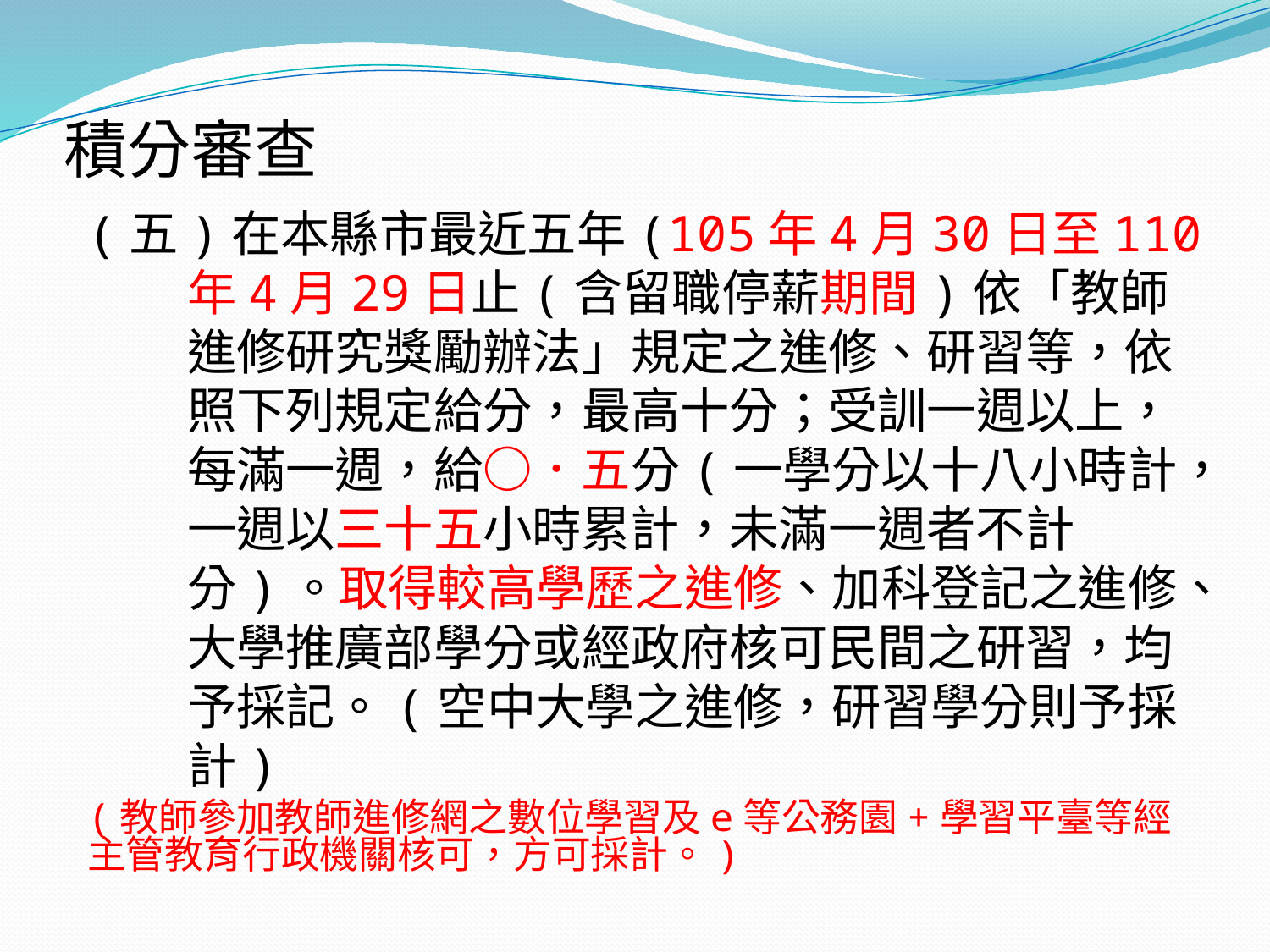

# 積分審查
(五)在本縣市最近五年(105年4月30日至110年4月29日止(含留職停薪期間)依「教師進修研究獎勵辦法」規定之進修、研習等，依照下列規定給分，最高十分；受訓一週以上，每滿一週，給○．五分(一學分以十八小時計，一週以三十五小時累計，未滿一週者不計分)。取得較高學歷之進修、加科登記之進修、大學推廣部學分或經政府核可民間之研習，均予採記。(空中大學之進修，研習學分則予採計)
(教師參加教師進修網之數位學習及e等公務園+學習平臺等經主管教育行政機關核可，方可採計。)